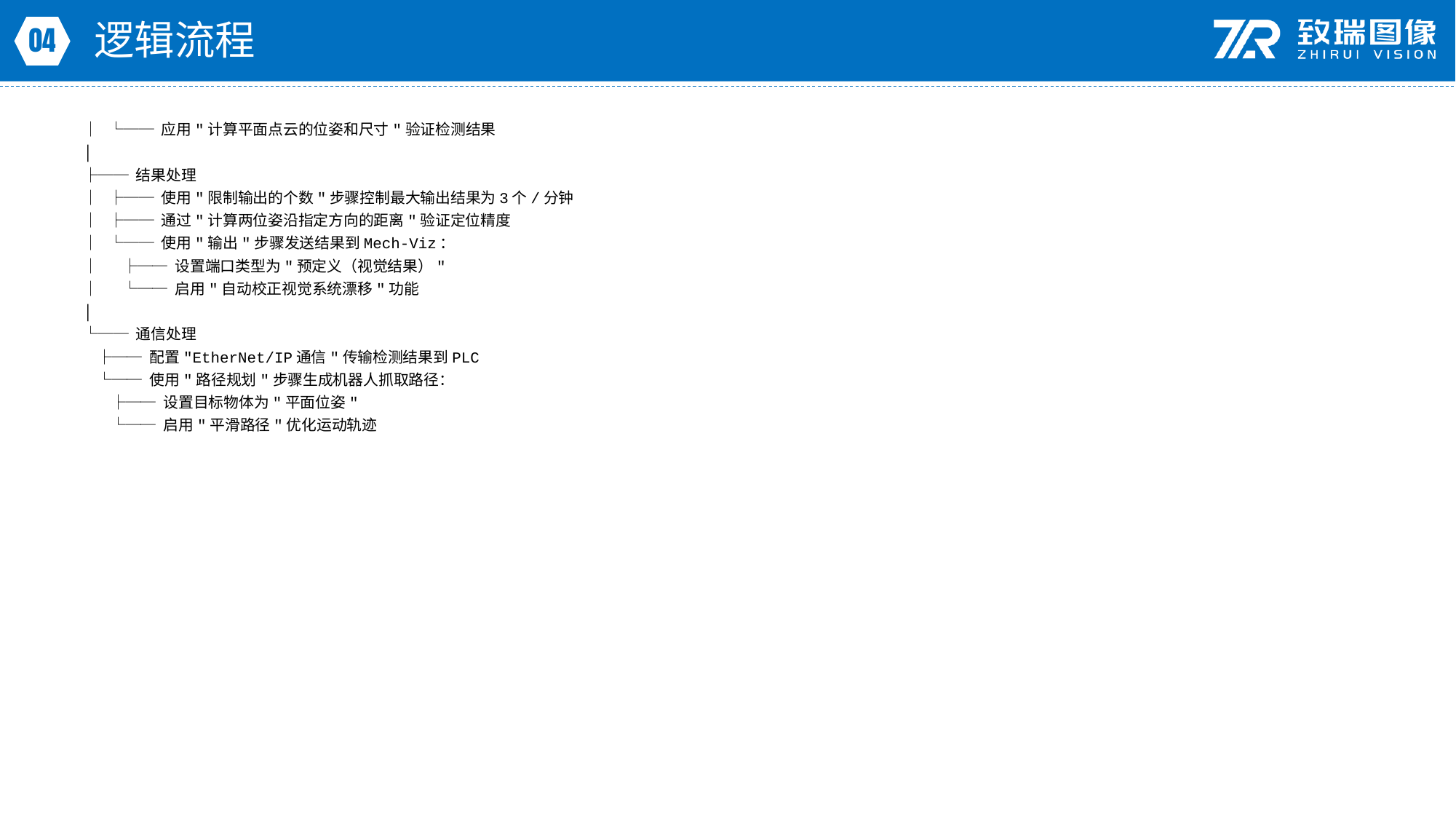

逻辑流程
04

│   └── 应用"计算平面点云的位姿和尺寸"验证检测结果
│
├── 结果处理
│   ├── 使用"限制输出的个数"步骤控制最大输出结果为3个/分钟
│   ├── 通过"计算两位姿沿指定方向的距离"验证定位精度
│   └── 使用"输出"步骤发送结果到Mech-Viz：
│       ├── 设置端口类型为"预定义（视觉结果）"
│       └── 启用"自动校正视觉系统漂移"功能
│
└── 通信处理
    ├── 配置"EtherNet/IP通信"传输检测结果到PLC
    └── 使用"路径规划"步骤生成机器人抓取路径：
        ├── 设置目标物体为"平面位姿"
        └── 启用"平滑路径"优化运动轨迹